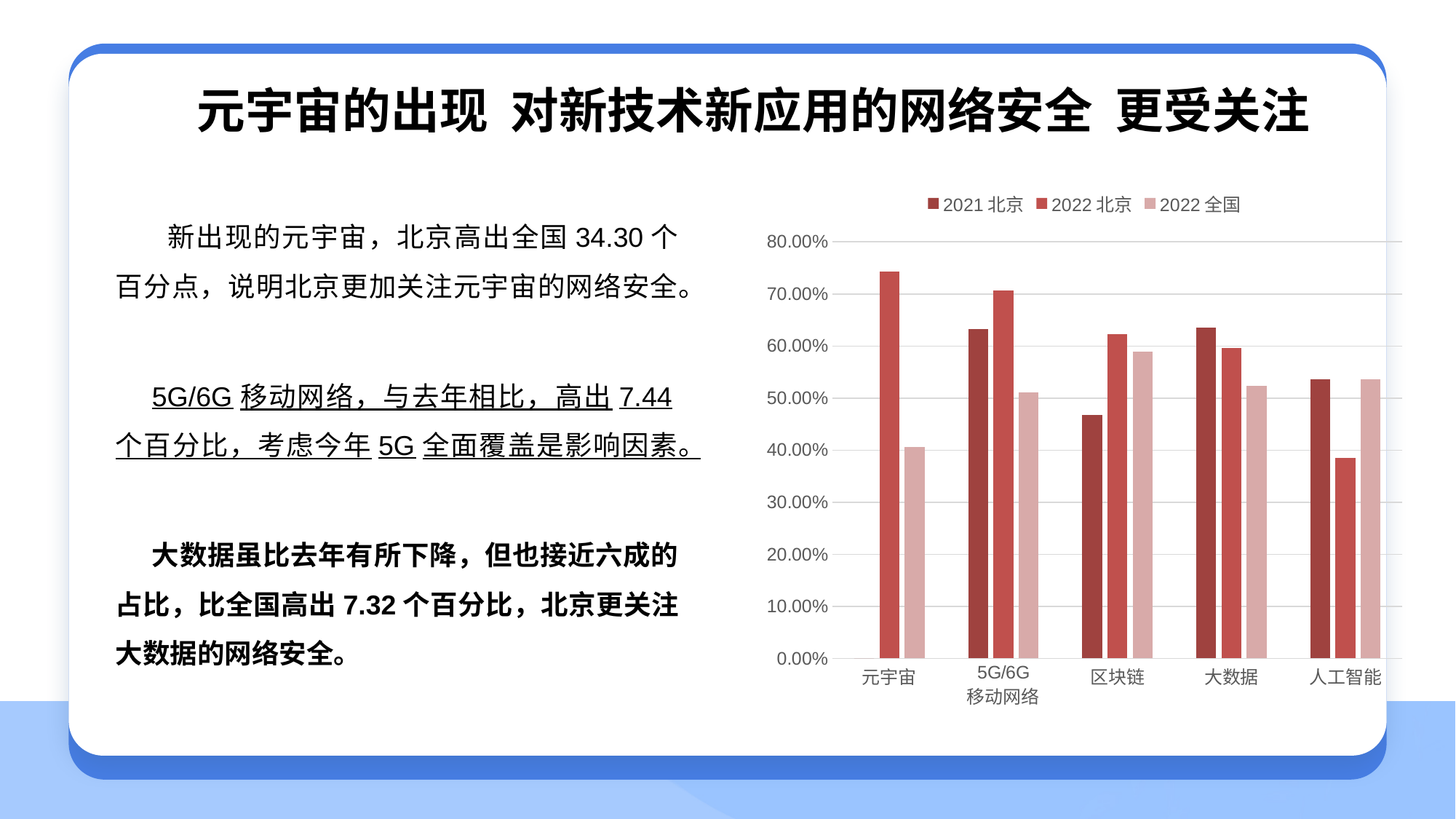

元宇宙的出现  对新技术新应用的网络安全  更受关注

### Chart

| Category | 2021北京 | 2022北京 | 2022全国 |
|---|---|---|---|
| 元宇宙 | 0.0 | 0.7436 | 0.406 |
| 5G/6G
移动网络 | 0.6323 | 0.7067 | 0.5106 |
| 区块链 | 0.4674 | 0.6234 | 0.5895 |
| 大数据 | 0.6357 | 0.5962 | 0.523 |
| 人工智能 | 0.5361 | 0.3846 | 0.5358 |
 新出现的元宇宙，北京高出全国34.30个百分点，说明北京更加关注元宇宙的网络安全。
5G/6G移动网络，与去年相比，高出7.44个百分比，考虑今年5G全面覆盖是影响因素。
大数据虽比去年有所下降，但也接近六成的占比，比全国高出7.32个百分比，北京更关注大数据的网络安全。